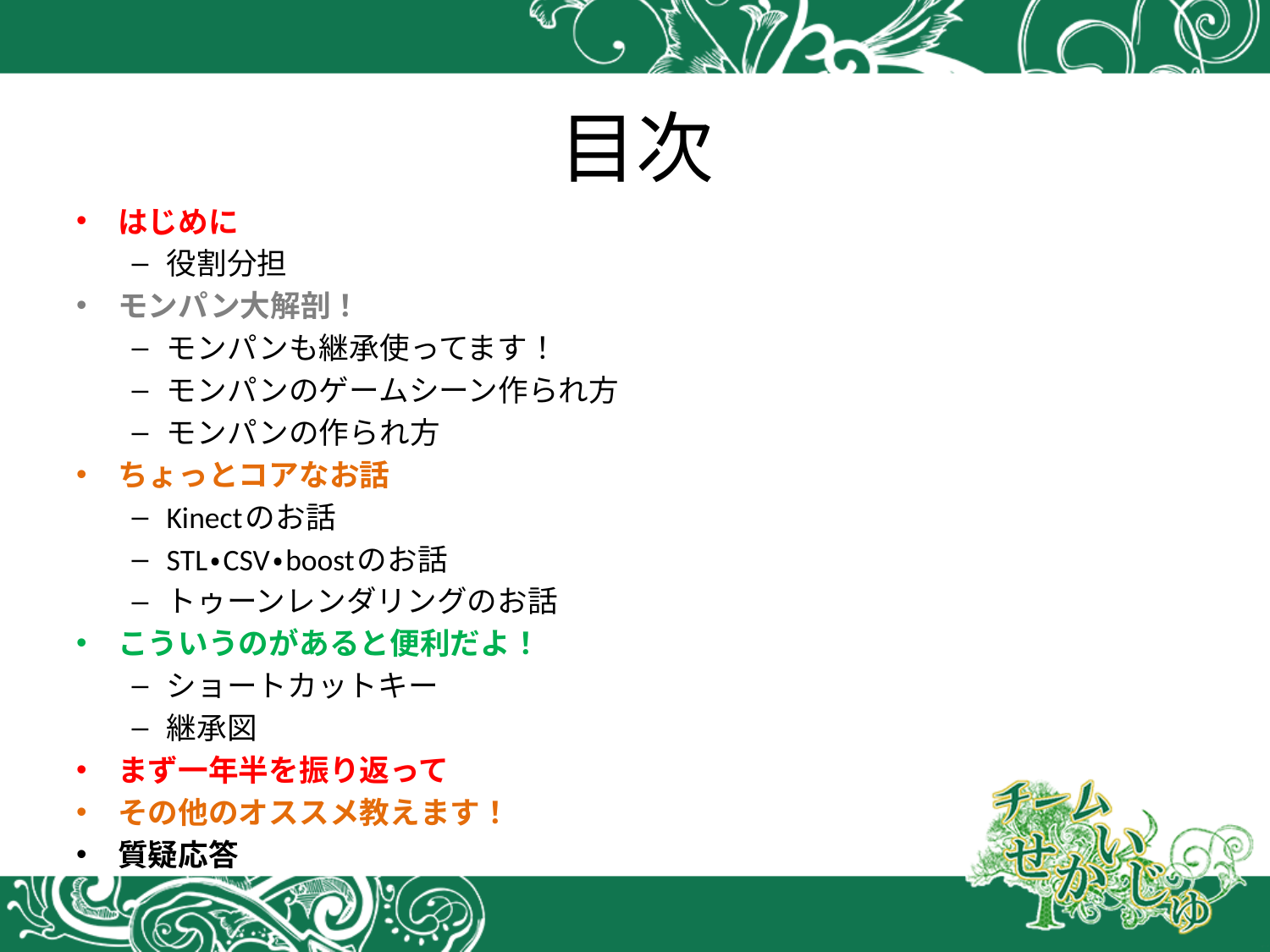

# 目次
はじめに
役割分担
モンパン大解剖！
モンパンも継承使ってます！
モンパンのゲームシーン作られ方
モンパンの作られ方
ちょっとコアなお話
Kinectのお話
STL・CSV・boostのお話
トゥーンレンダリングのお話
こういうのがあると便利だよ！
ショートカットキー
継承図
まず一年半を振り返って
その他のオススメ教えます！
質疑応答